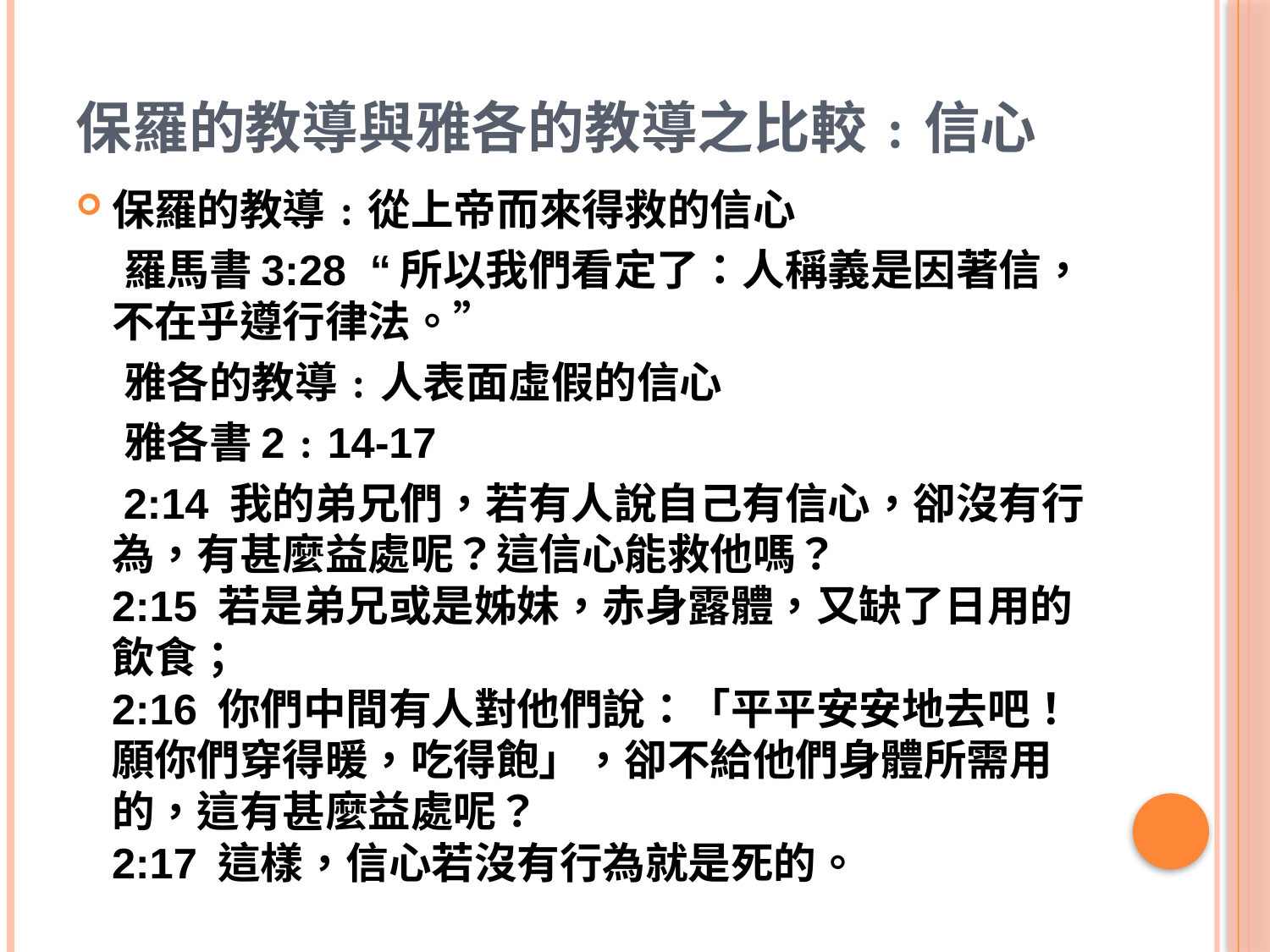

# 保羅的教導與雅各的教導之比較﹕信心
保羅的教導﹕從上帝而來得救的信心
    羅馬書3:28  “所以我們看定了：人稱義是因著信，不在乎遵行律法。”
    雅各的教導﹕人表面虛假的信心
    雅各書2﹕14-17
    2:14 我的弟兄們，若有人說自己有信心，卻沒有行為，有甚麼益處呢？這信心能救他嗎？
2:15 若是弟兄或是姊妹，赤身露體，又缺了日用的飲食；
2:16 你們中間有人對他們說：「平平安安地去吧！願你們穿得暖，吃得飽」，卻不給他們身體所需用的，這有甚麼益處呢？
2:17 這樣，信心若沒有行為就是死的。